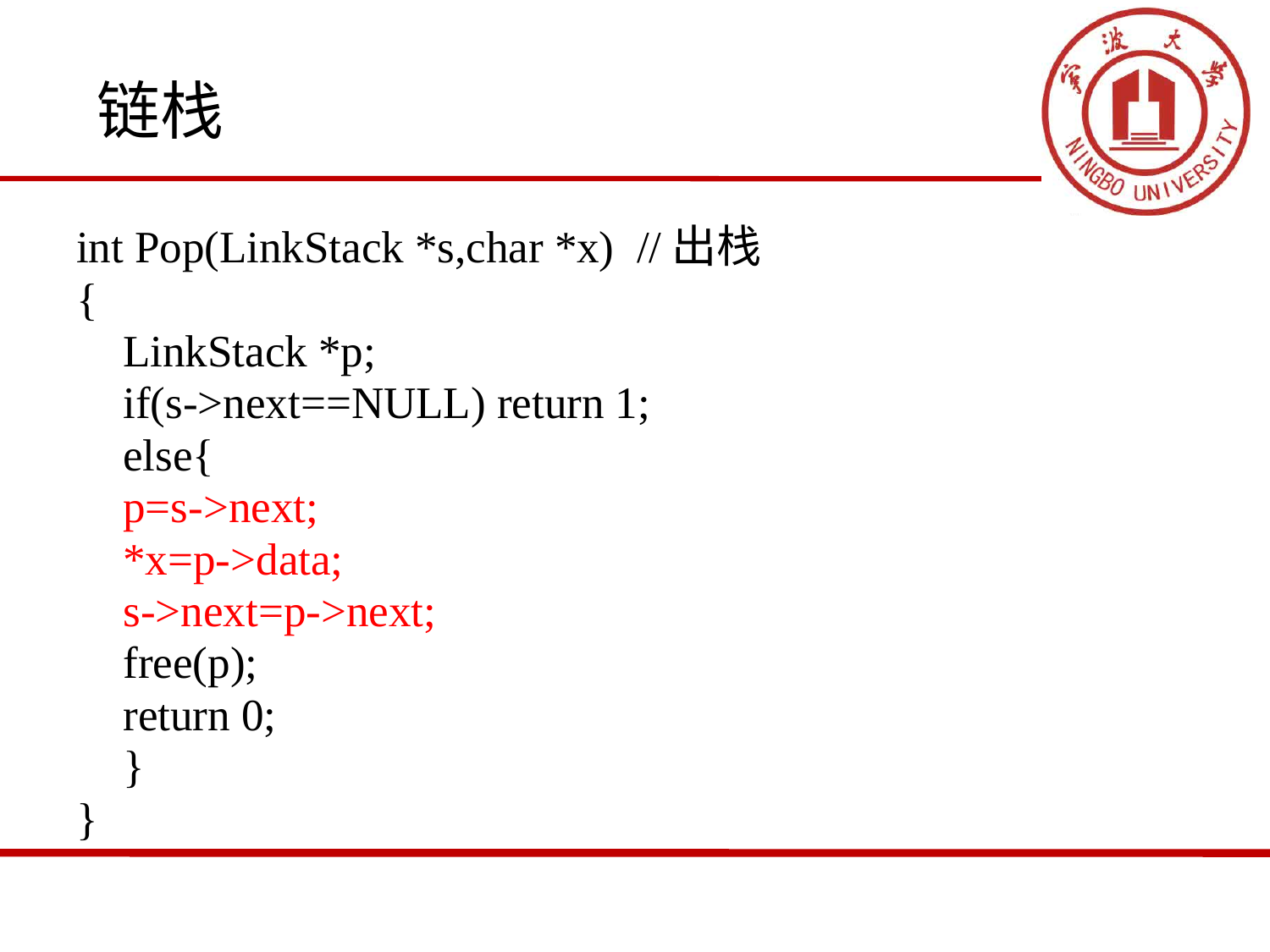

# 链栈
int Pop(LinkStack *s,char *x)  //出栈
{
	LinkStack *p;
	if(s->next==NULL) return 1;
	else{
		p=s->next;
		*x=p->data;
		s->next=p->next;
		free(p);
		return 0;
	}
}